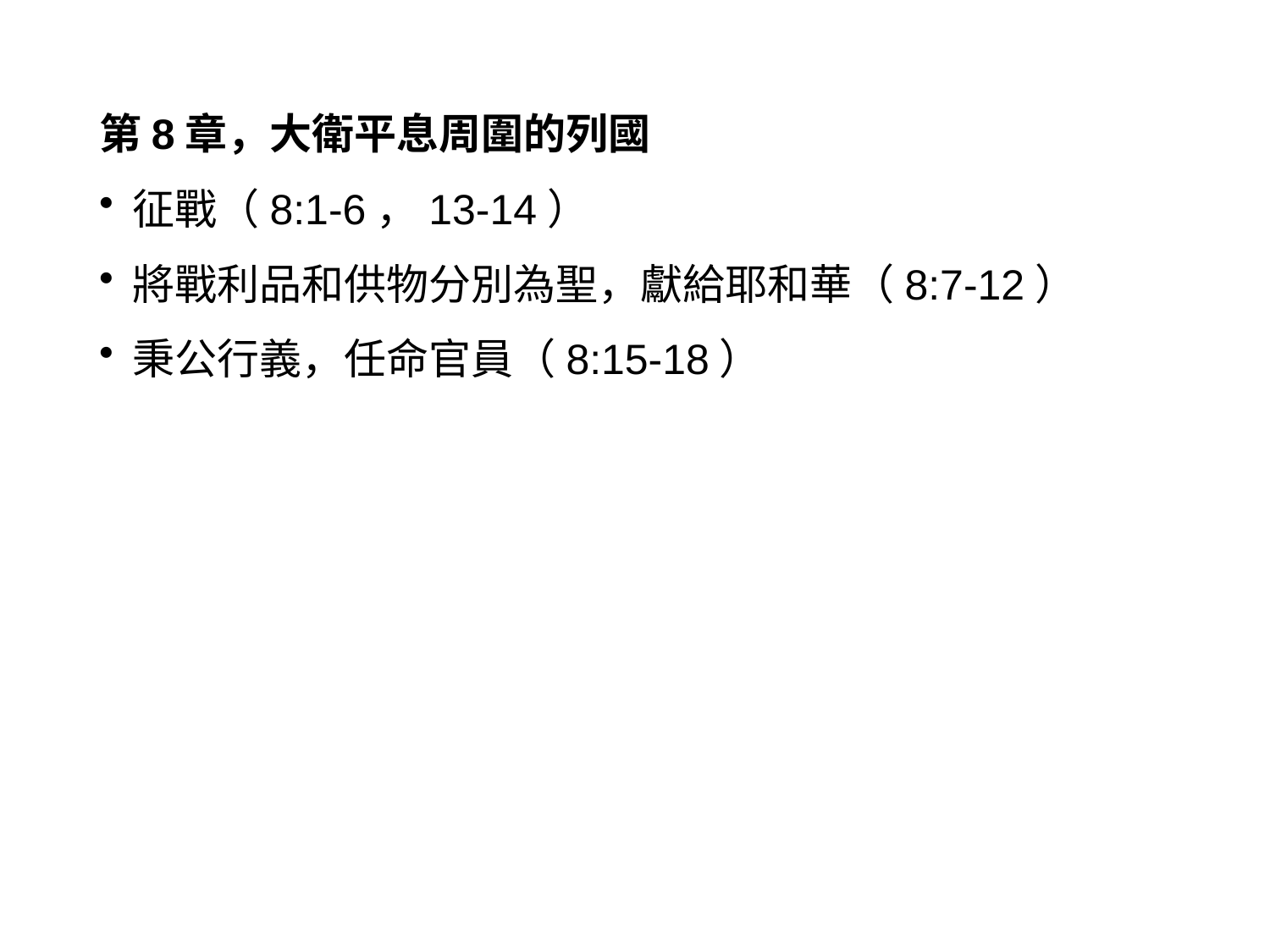

第8章，大衛平息周圍的列國
征戰（8:1-6，13-14）
將戰利品和供物分別為聖，獻給耶和華（8:7-12）
秉公行義，任命官員（8:15-18）